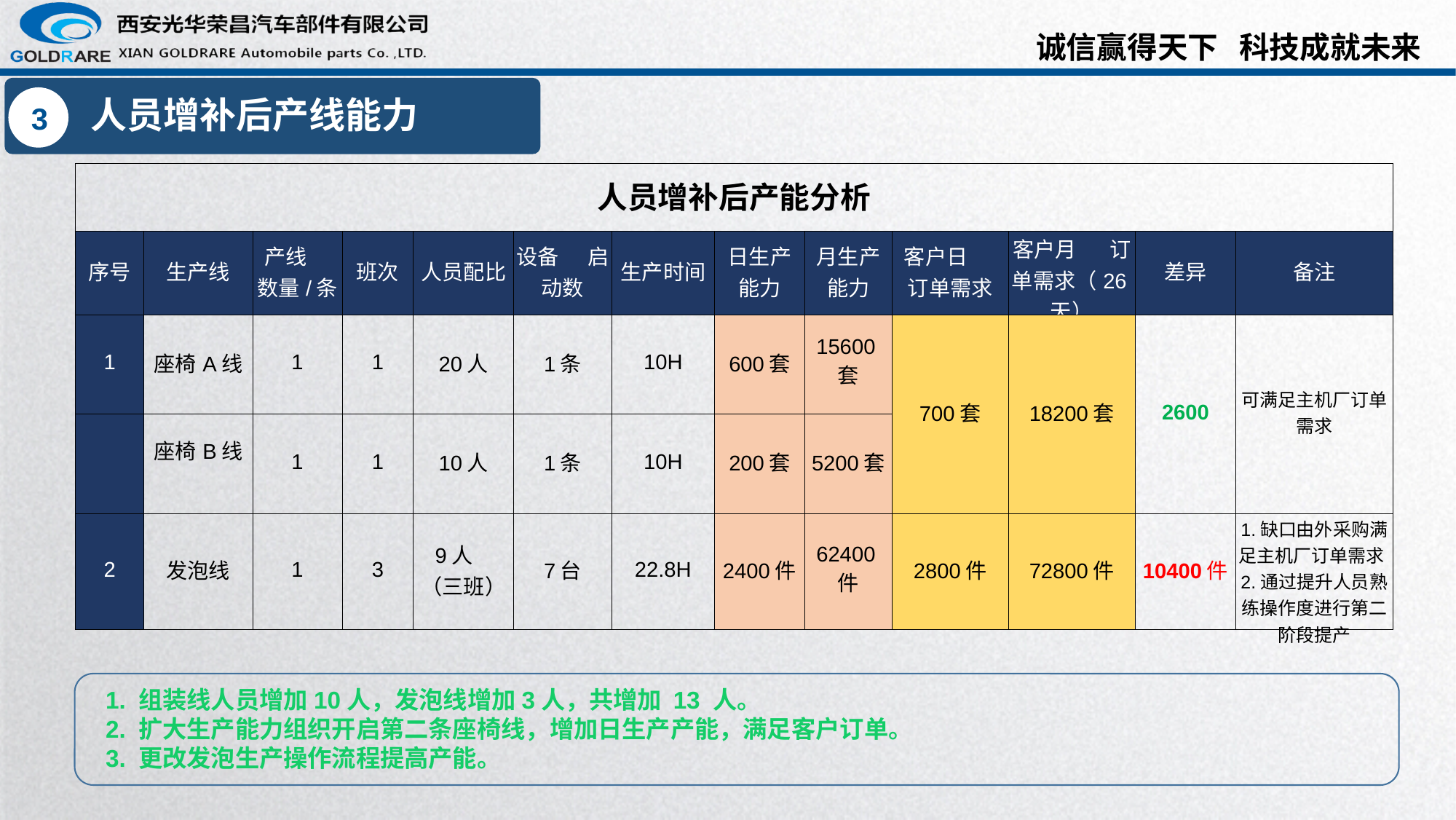

3
人员增补后产线能力
| 人员增补后产能分析 |  |  |  |  |  |  |  |  |  |  |  |  |
| --- | --- | --- | --- | --- | --- | --- | --- | --- | --- | --- | --- | --- |
| 序号 | 生产线 | 产线 数量/条 | 班次 | 人员配比 | 设备 启动数 | 生产时间 | 日生产 能力 | 月生产能力 | 客户日 订单需求 | 客户月 订单需求（26天） | 差异 | 备注 |
| 1 | 座椅A线 | 1 | 1 | 20人 | 1条 | 10H | 600套 | 15600套 | 700套 | 18200套 | 2600 | 可满足主机厂订单需求 |
|  | 座椅B线 | 1 | 1 | 10人 | 1条 | 10H | 200套 | 5200套 |  |  |  |  |
| 2 | 发泡线 | 1 | 3 | 9人 （三班） | 7台 | 22.8H | 2400件 | 62400件 | 2800件 | 72800件 | 10400件 | 1.缺口由外采购满足主机厂订单需求2.通过提升人员熟练操作度进行第二阶段提产 |

1. 组装线人员增加10人，发泡线增加3人，共增加 13 人。
2. 扩大生产能力组织开启第二条座椅线，增加日生产产能，满足客户订单。
3. 更改发泡生产操作流程提高产能。